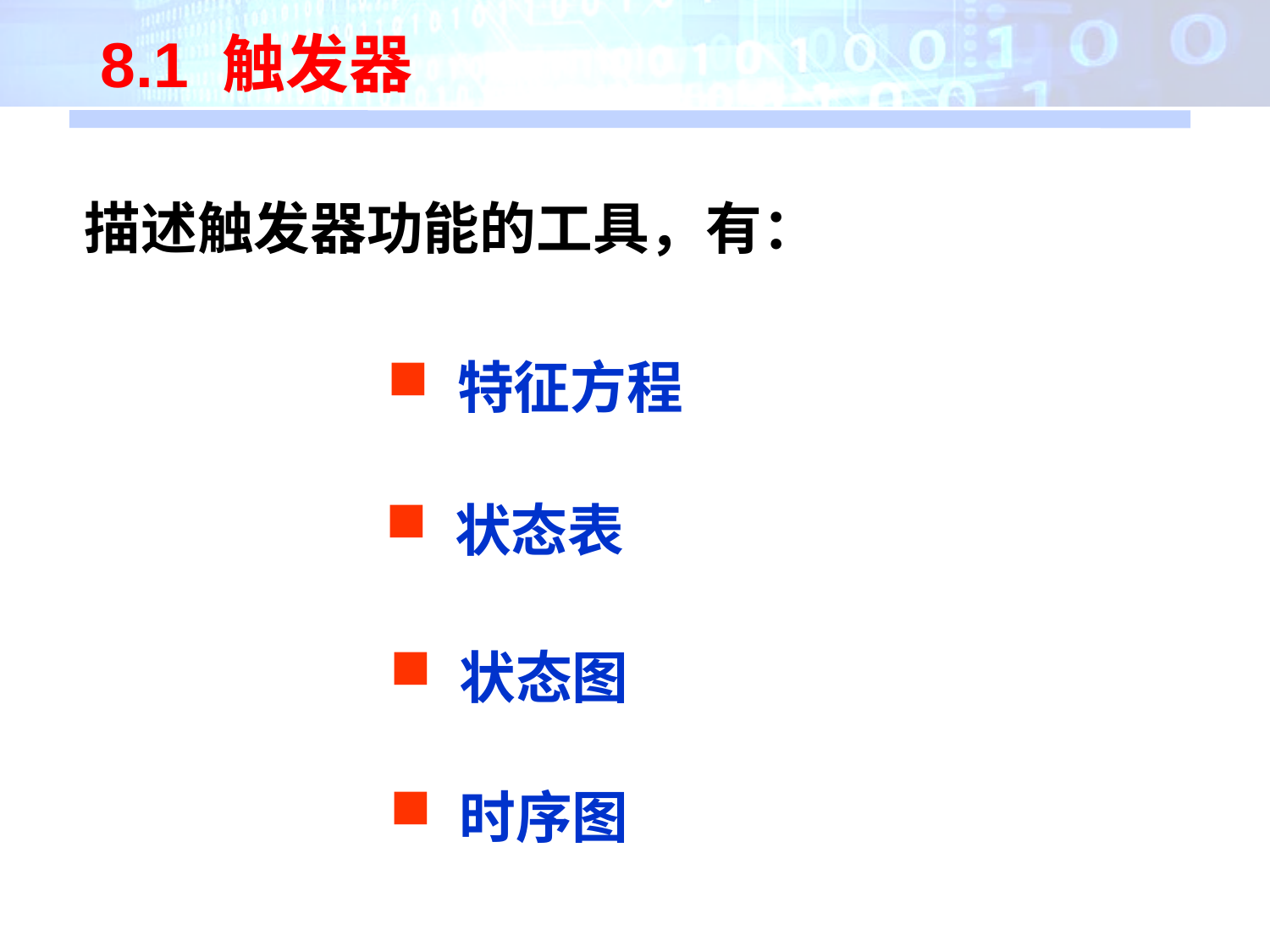

8.1 触发器
描述触发器功能的工具，有：
 特征方程
 状态表
 状态图
 时序图